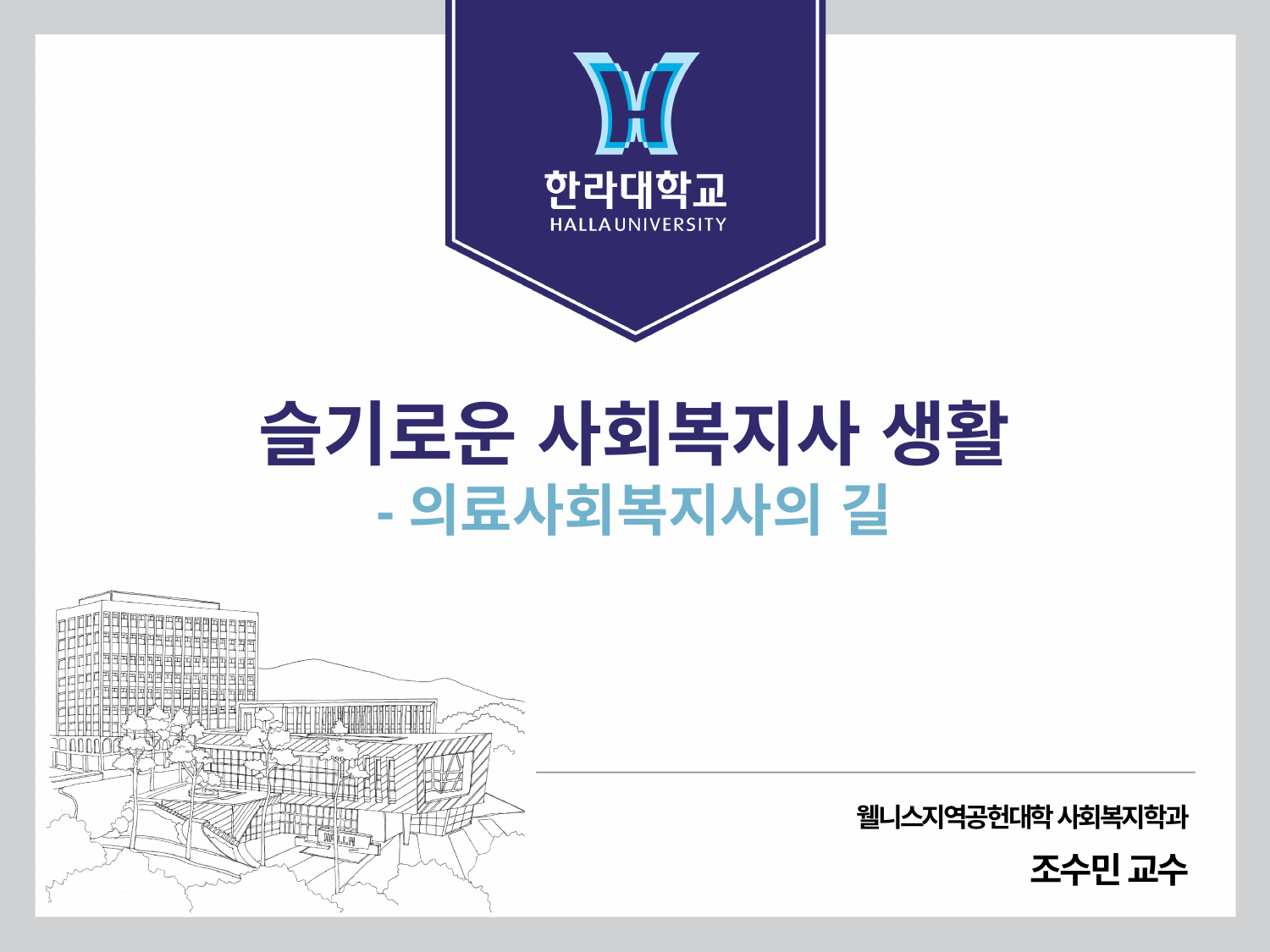

슬기로운 사회복지사 생활
-의료사회복지사의 길
웰니스지역공헌대학 사회복지학과
조수민 교수